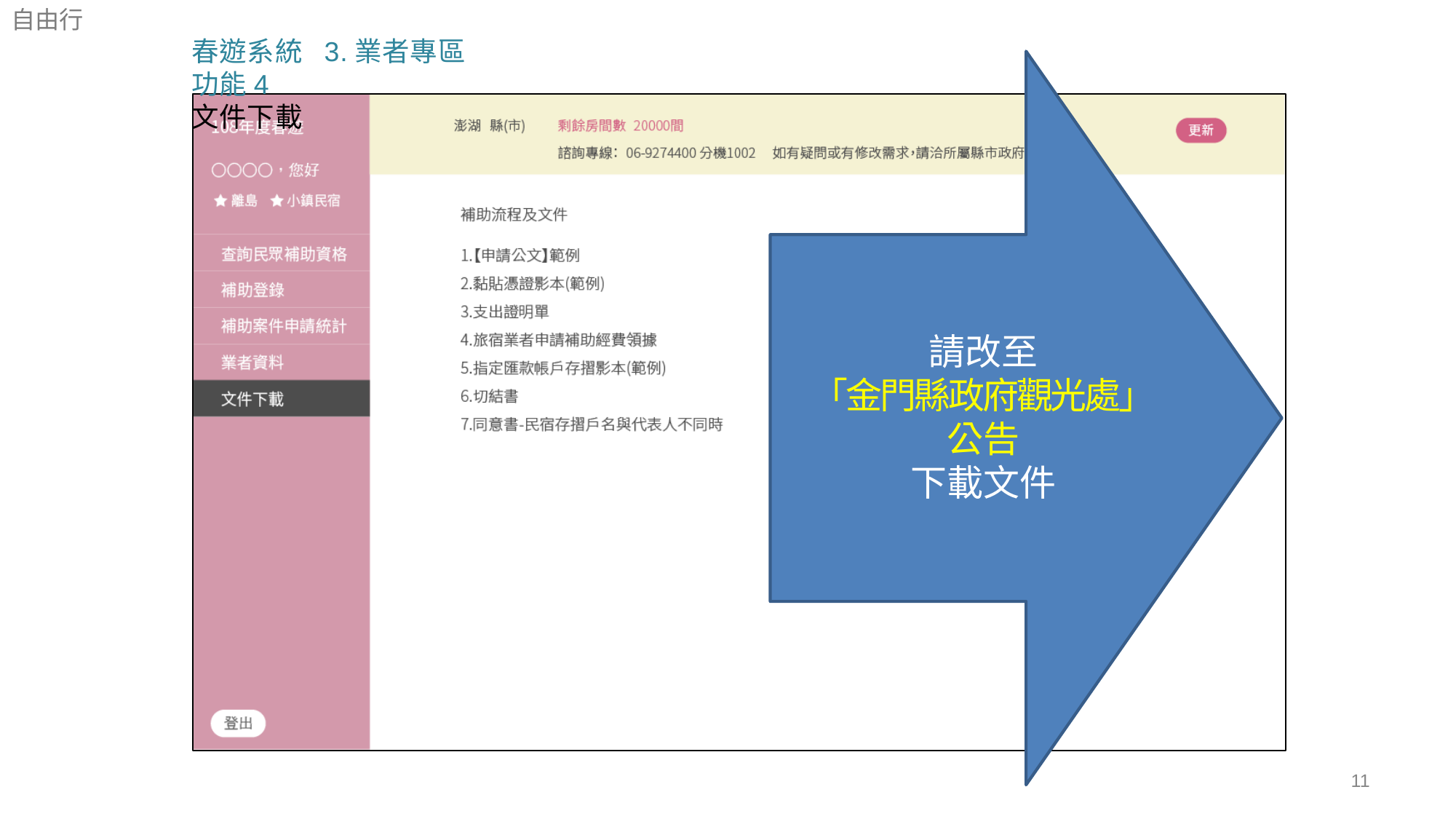

自由行
春遊系統  3.業者專區	功能4	文件下載

請改至
「金門縣政府觀光處」
公告
下載文件
11